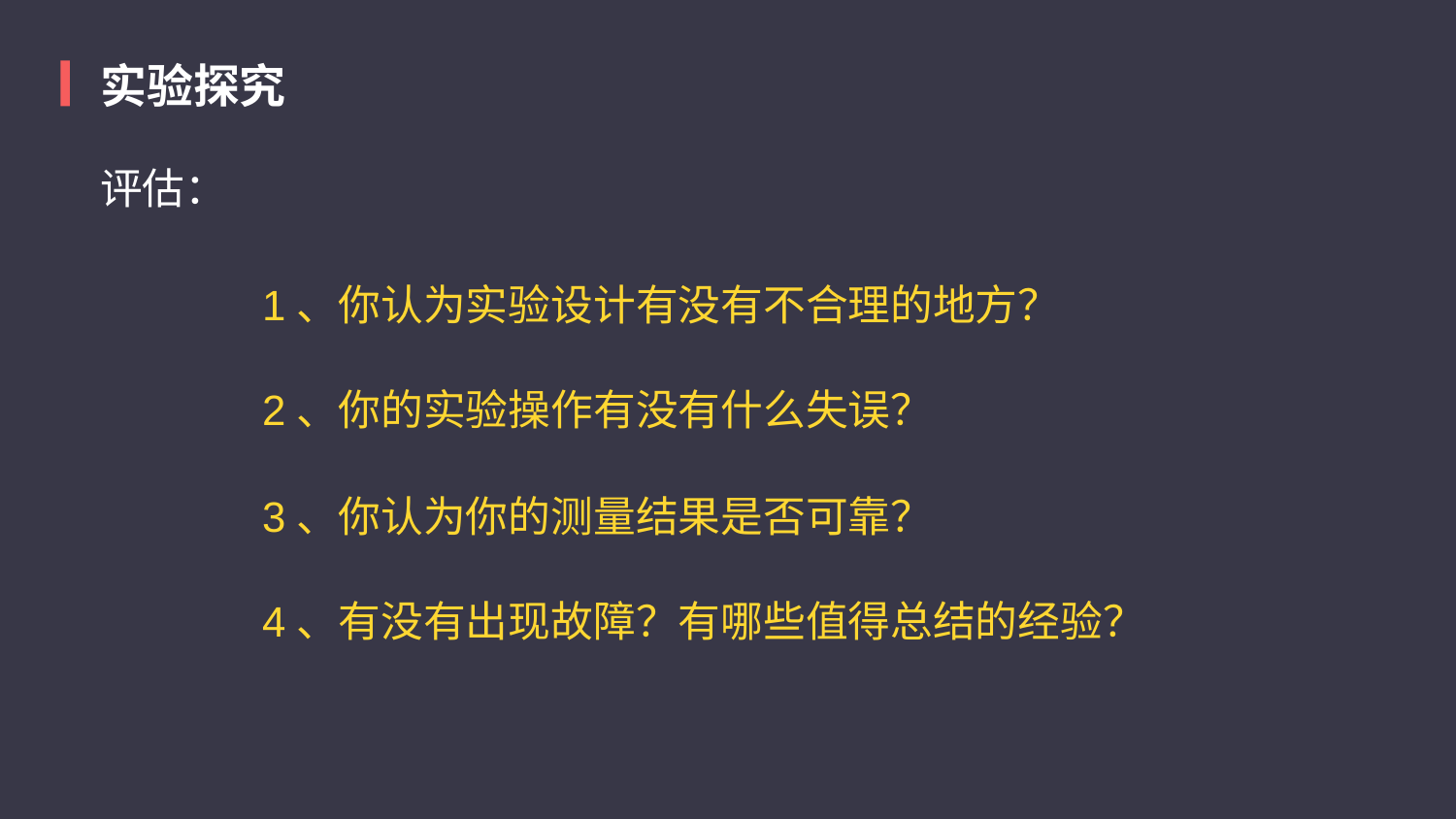

实验探究

评估：
1、你认为实验设计有没有不合理的地方？
2、你的实验操作有没有什么失误？
3、你认为你的测量结果是否可靠？
4、有没有出现故障？有哪些值得总结的经验？